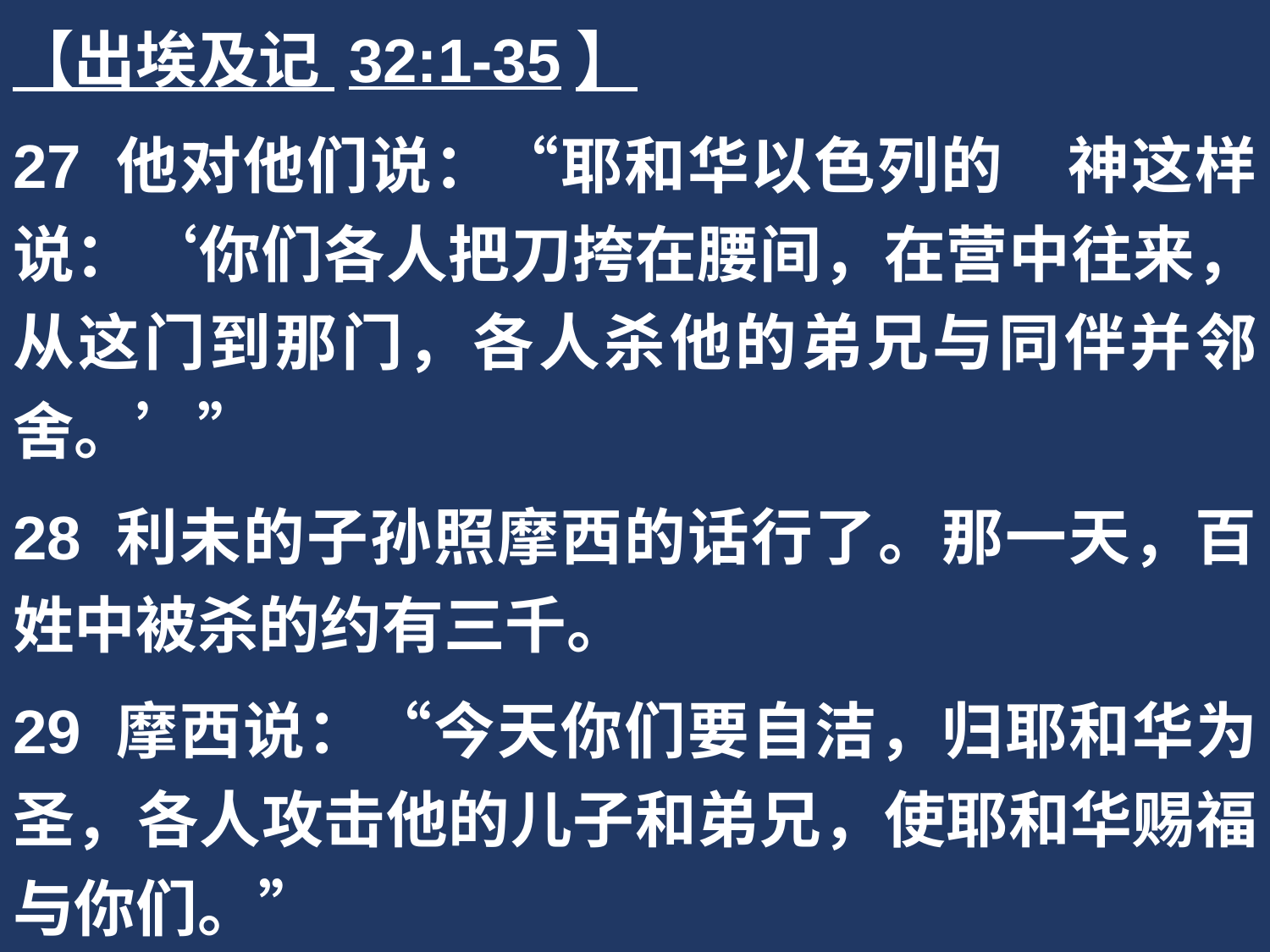

【出埃及记 32:1-35】
27 他对他们说：“耶和华以色列的　神这样说：‘你们各人把刀挎在腰间，在营中往来，从这门到那门，各人杀他的弟兄与同伴并邻舍。’”
28 利未的子孙照摩西的话行了。那一天，百姓中被杀的约有三千。
29 摩西说：“今天你们要自洁，归耶和华为圣，各人攻击他的儿子和弟兄，使耶和华赐福与你们。”